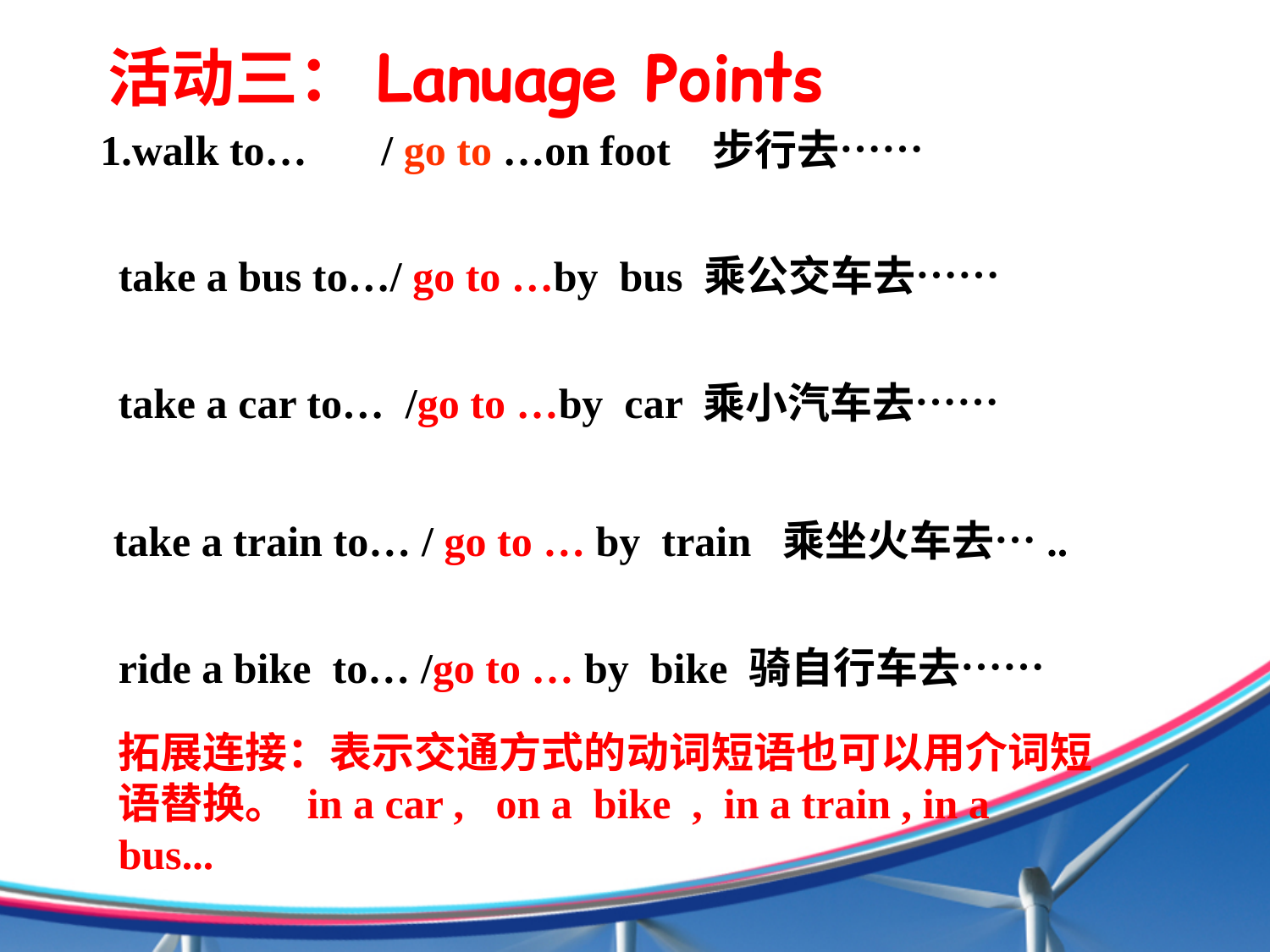

活动三：Lanuage Points

1.walk to…       / go to …on foot   步行去……

 take a bus to…/ go to …by  bus 乘公交车去……
take a car to…  /go to …by  car 乘小汽车去……

take a train to… / go to … by  train  乘坐火车去…..
ride a bike  to… /go to … by  bike 骑自行车去……

拓展连接：表示交通方式的动词短语也可以用介词短语替换。 in a car ,   on a  bike  ,  in a train , in a bus...